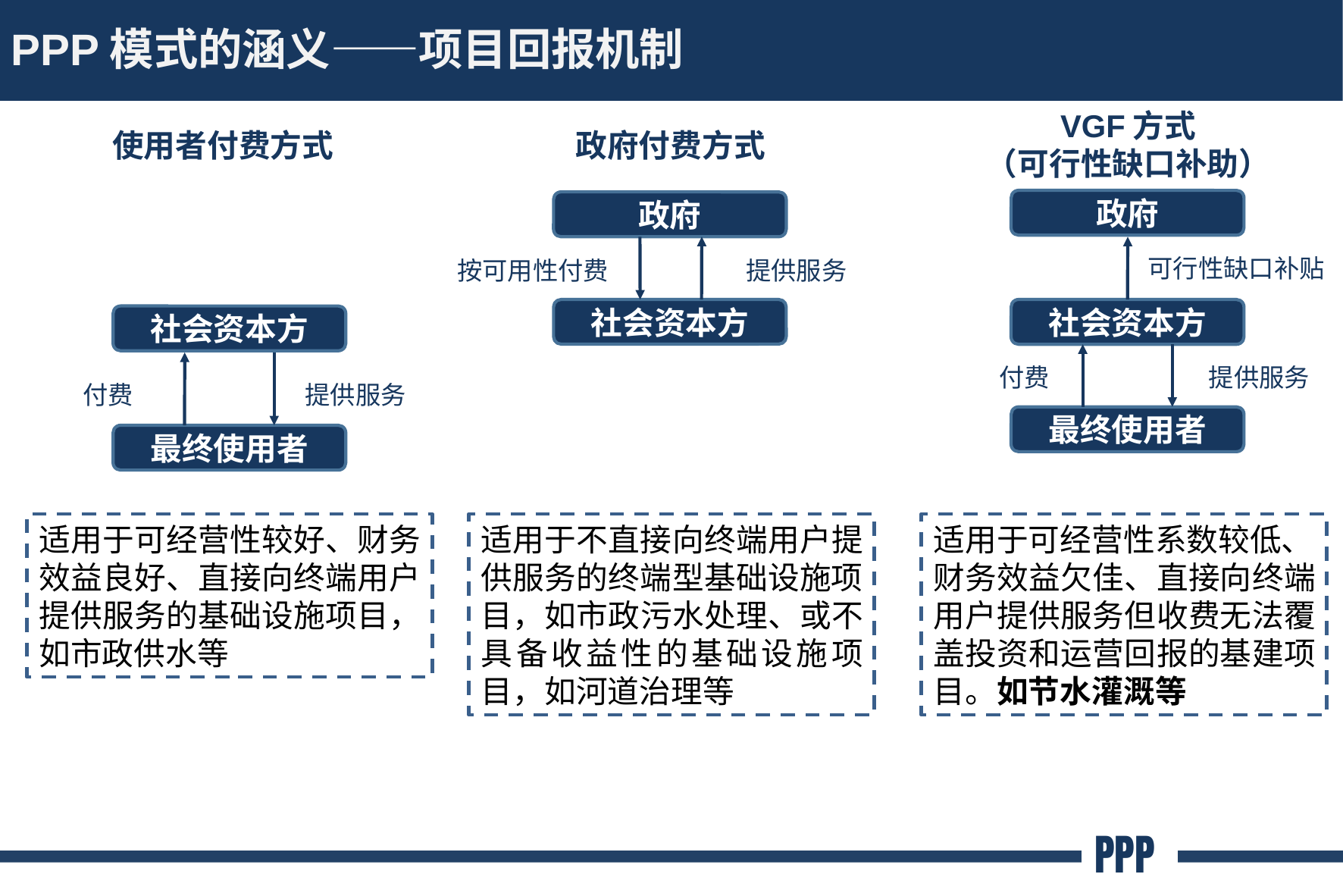

PPP模式的涵义——项目回报机制
VGF方式
（可行性缺口补助）
使用者付费方式
政府付费方式
政府
政府
可行性缺口补贴
按可用性付费
提供服务
社会资本方
社会资本方
社会资本方
付费
提供服务
付费
提供服务
最终使用者
最终使用者
适用于可经营性较好、财务效益良好、直接向终端用户提供服务的基础设施项目，如市政供水等
适用于不直接向终端用户提供服务的终端型基础设施项目，如市政污水处理、或不具备收益性的基础设施项目，如河道治理等
适用于可经营性系数较低、
财务效益欠佳、直接向终端用户提供服务但收费无法覆盖投资和运营回报的基建项目。如节水灌溉等
10